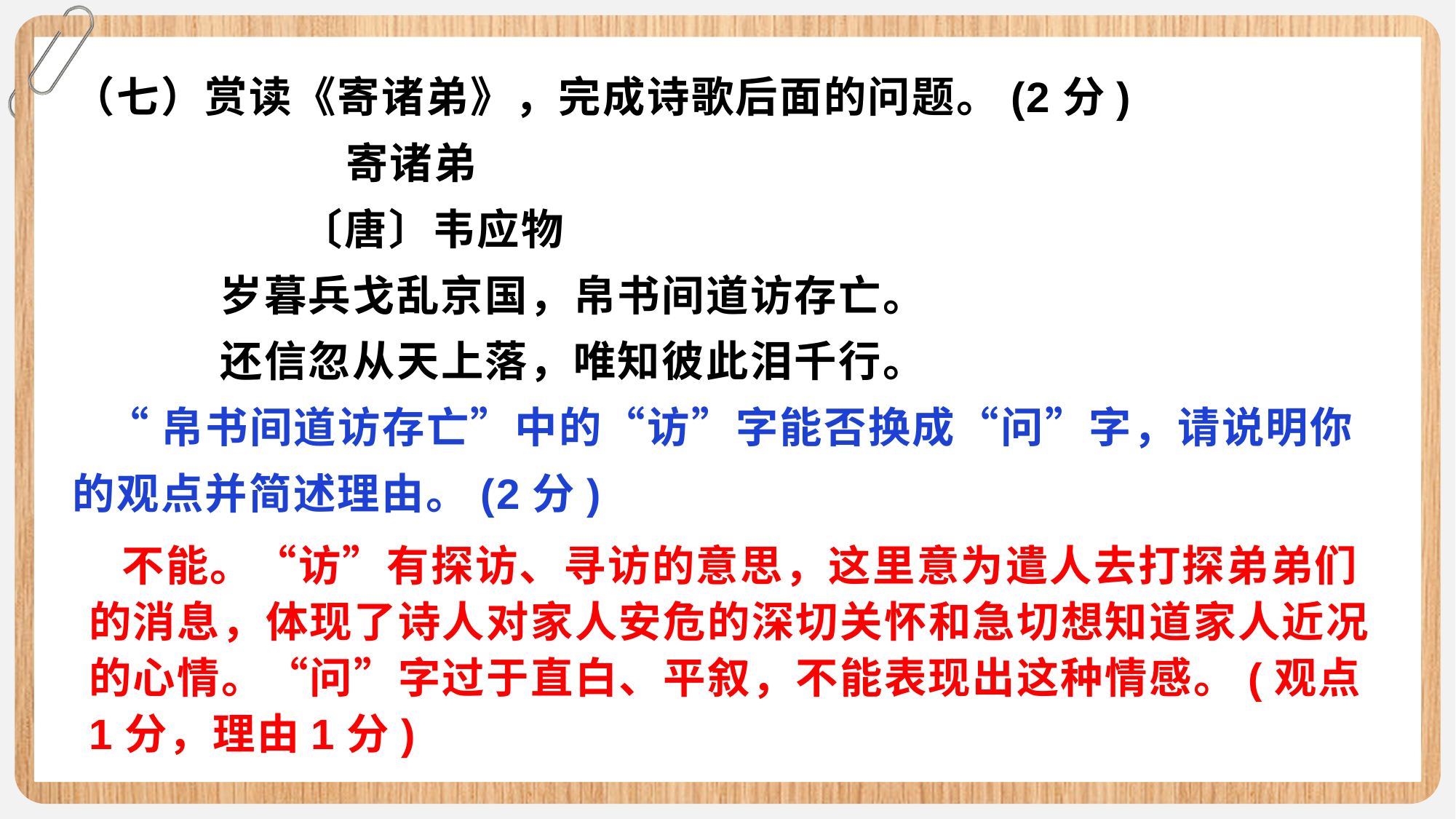

（七）赏读《寄诸弟》，完成诗歌后面的问题。(2分)
                       寄诸弟
                   〔唐〕韦应物
            岁暮兵戈乱京国，帛书间道访存亡。
            还信忽从天上落，唯知彼此泪千行。
   “帛书间道访存亡”中的“访”字能否换成“问”字，请说明你的观点并简述理由。(2分)
  不能。“访”有探访、寻访的意思，这里意为遣人去打探弟弟们的消息，体现了诗人对家人安危的深切关怀和急切想知道家人近况的心情。“问”字过于直白、平叙，不能表现出这种情感。(观点1分，理由1分)